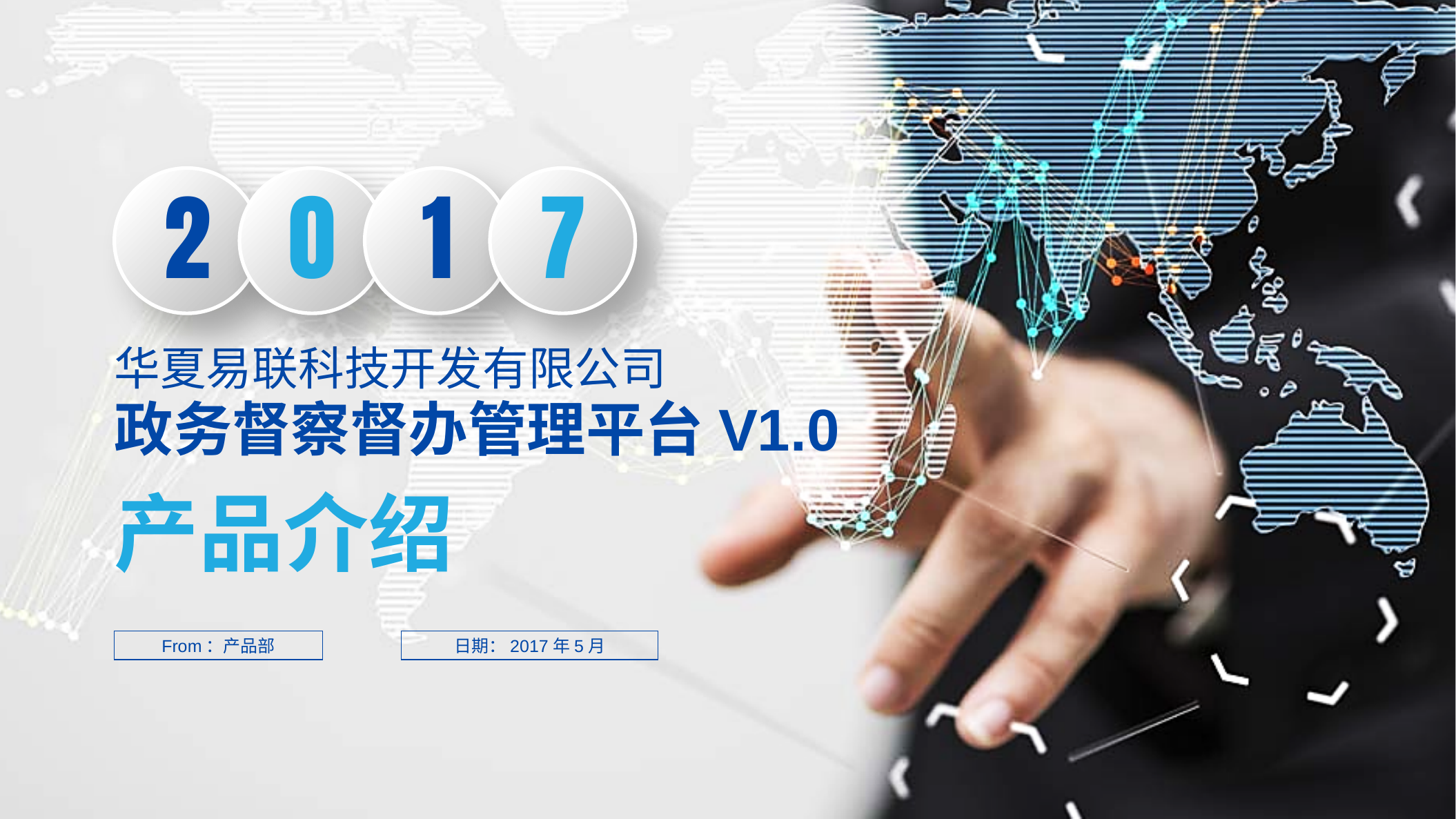

2
0
1
7
华夏易联科技开发有限公司
政务督察督办管理平台V1.0
产品介绍
日期：2017年5月
From：产品部